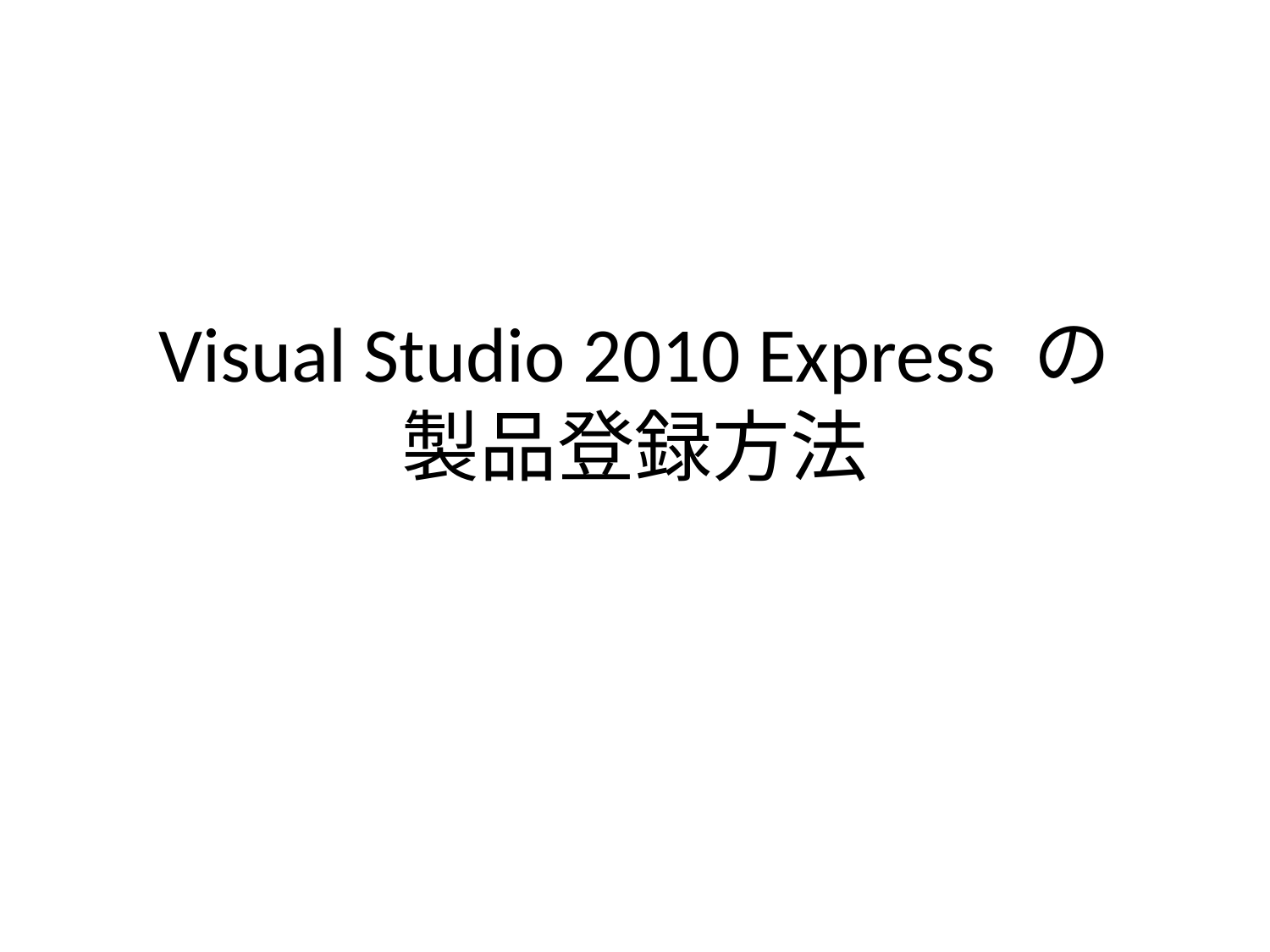

# Visual Studio 2010 Express の 製品登録方法